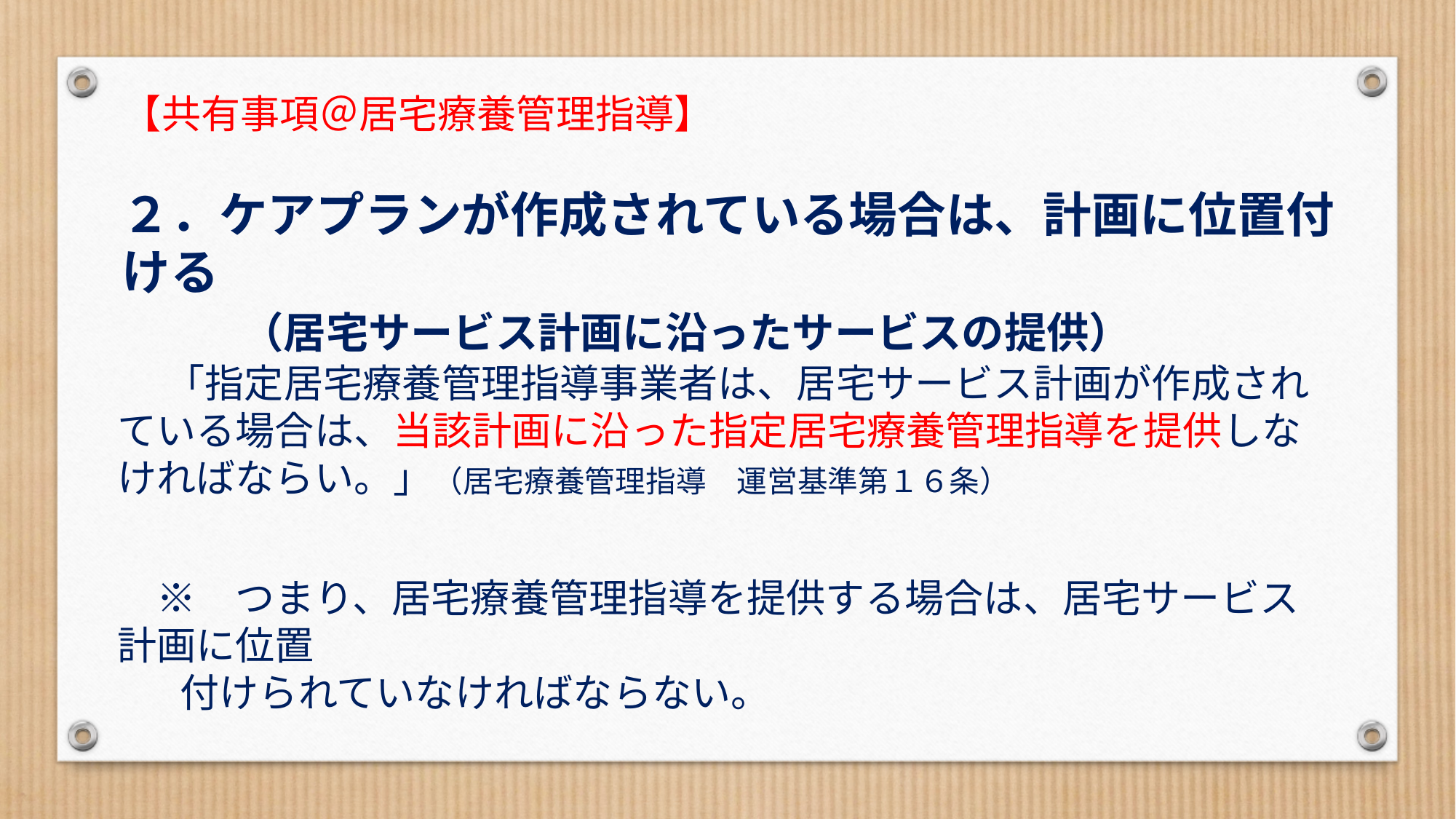

【共有事項＠居宅療養管理指導】
２．ケアプランが作成されている場合は、計画に位置付ける
　　  （居宅サービス計画に沿ったサービスの提供）

　 「指定居宅療養管理指導事業者は、居宅サービス計画が作成されている場合は、当該計画に沿った指定居宅療養管理指導を提供しなければならい。」（居宅療養管理指導　運営基準第１６条）

　※　つまり、居宅療養管理指導を提供する場合は、居宅サービス計画に位置
      付けられていなければならない。